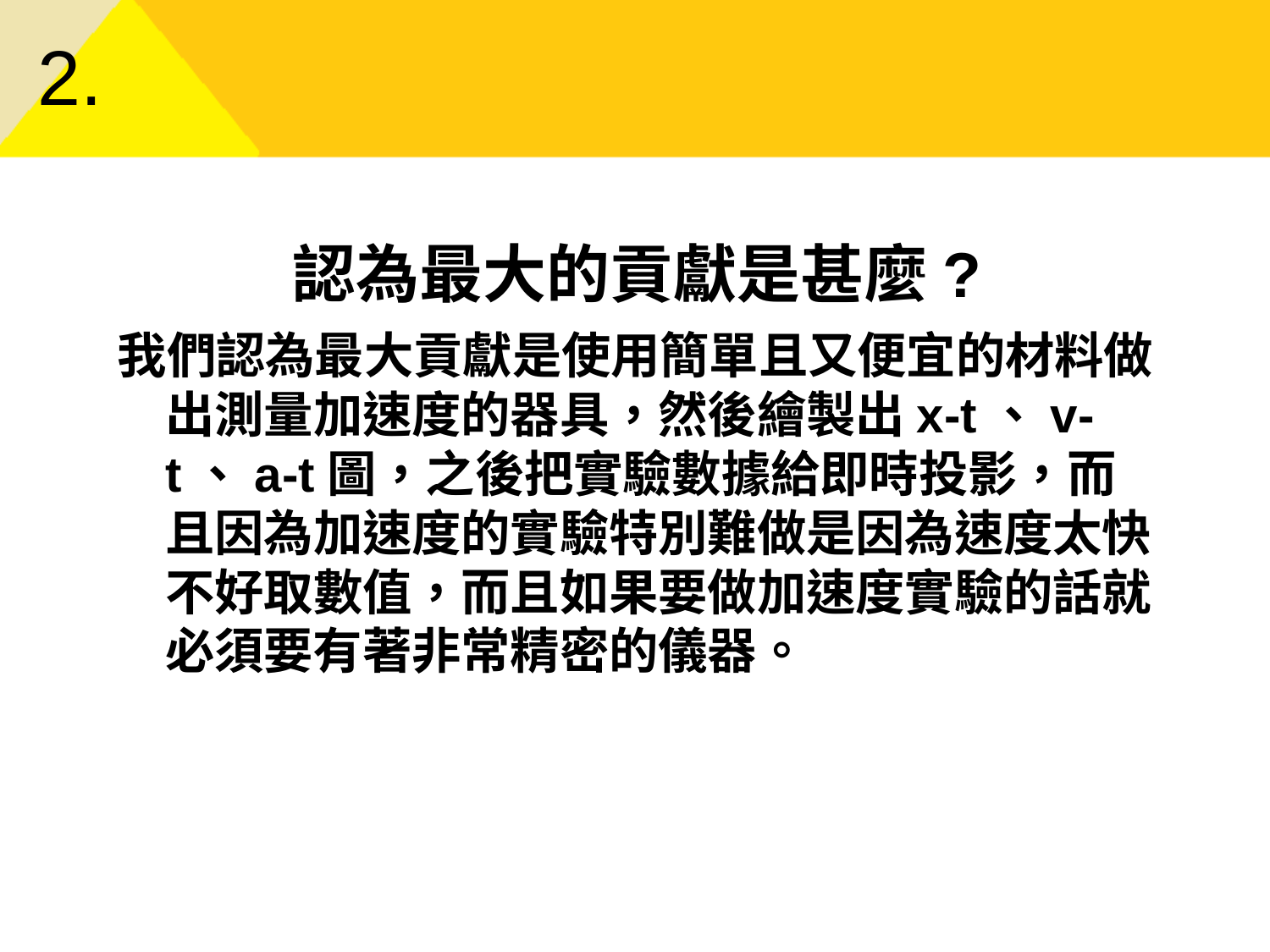

# 2.

認為最大的貢獻是甚麼?
我們認為最大貢獻是使用簡單且又便宜的材料做出測量加速度的器具，然後繪製出x-t、v-t、a-t圖，之後把實驗數據給即時投影，而且因為加速度的實驗特別難做是因為速度太快不好取數值，而且如果要做加速度實驗的話就必須要有著非常精密的儀器。